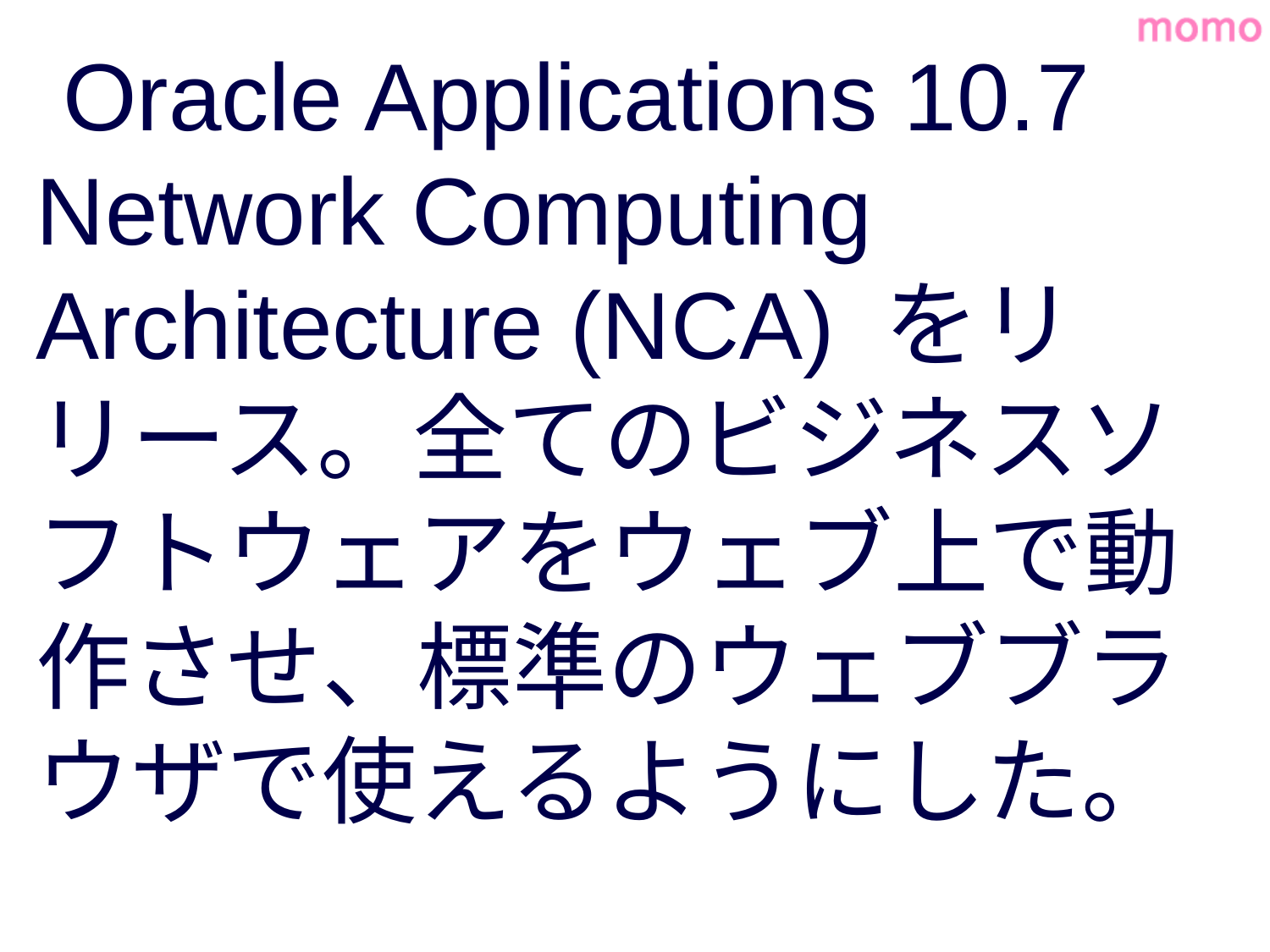

# Oracle Applications 10.7 Network Computing Architecture (NCA) をリリース。全てのビジネスソフトウェアをウェブ上で動作させ、標準のウェブブラウザで使えるようにした。